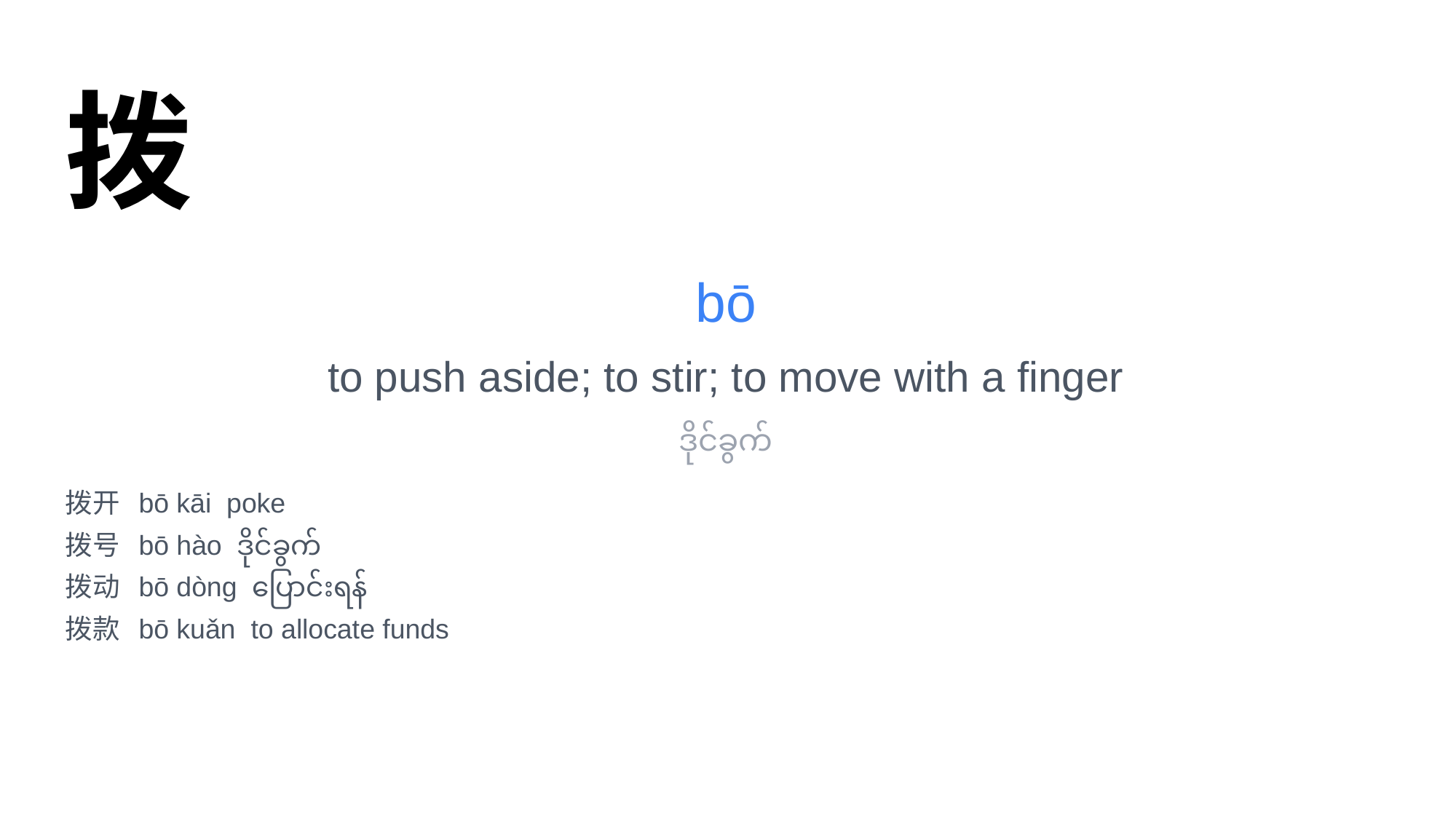

拨
bō
to push aside; to stir; to move with a finger
ဒိုင်ခွက်
拨开  bō kāi  poke
拨号  bō hào  ဒိုင်ခွက်
拨动  bō dòng  ပြောင်းရန်
拨款  bō kuǎn  to allocate funds